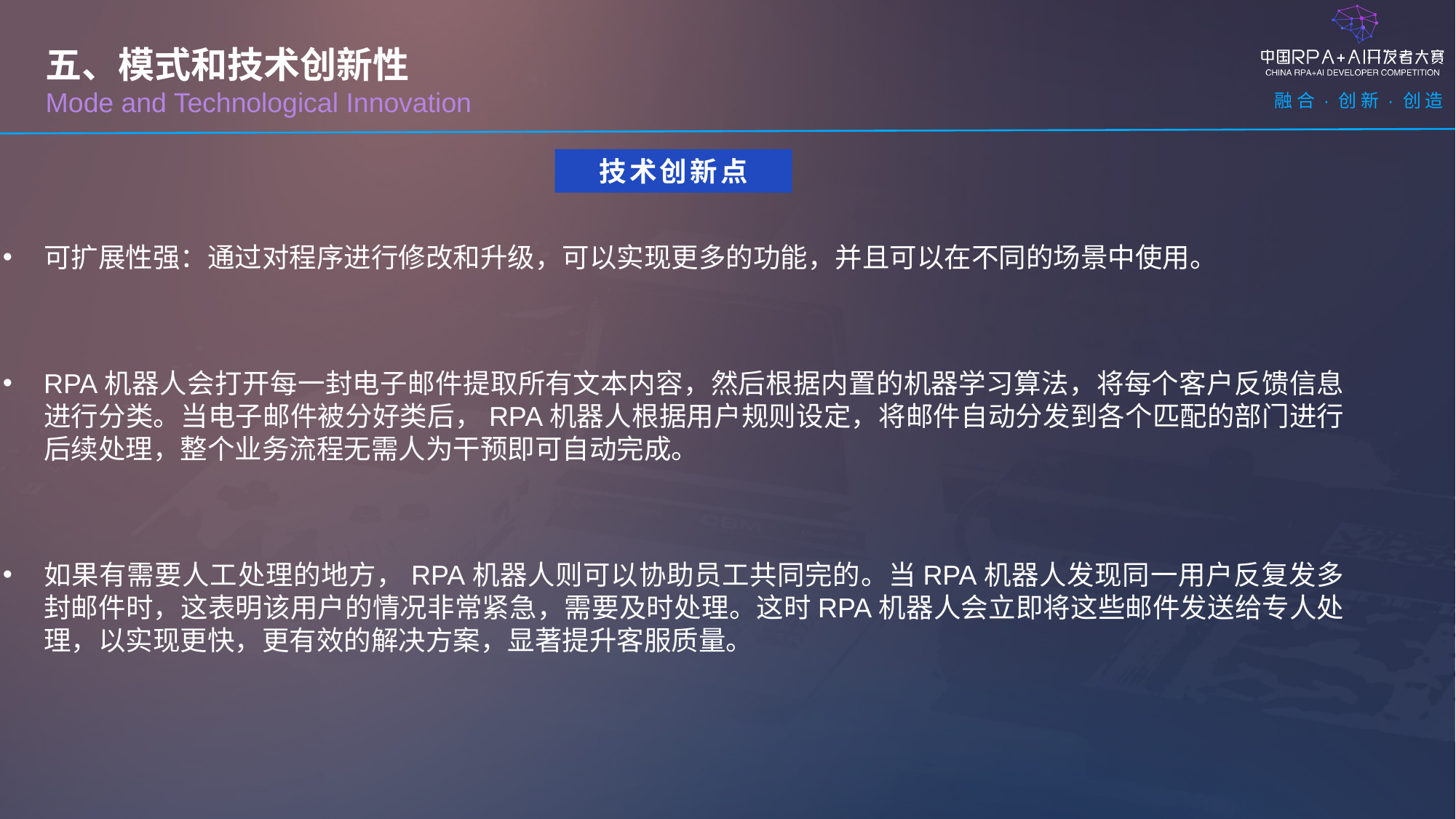

五、模式和技术创新性
Mode and Technological Innovation
技术创新点
可扩展性强：通过对程序进行修改和升级，可以实现更多的功能，并且可以在不同的场景中使用。

RPA机器人会打开每一封电子邮件提取所有文本内容，然后根据内置的机器学习算法，将每个客户反馈信息进行分类。当电子邮件被分好类后，RPA机器人根据用户规则设定，将邮件自动分发到各个匹配的部门进行后续处理，整个业务流程无需人为干预即可自动完成。

如果有需要人工处理的地方，RPA机器人则可以协助员工共同完的。当RPA机器人发现同一用户反复发多封邮件时，这表明该用户的情况非常紧急，需要及时处理。这时RPA机器人会立即将这些邮件发送给专人处理，以实现更快，更有效的解决方案，显著提升客服质量。